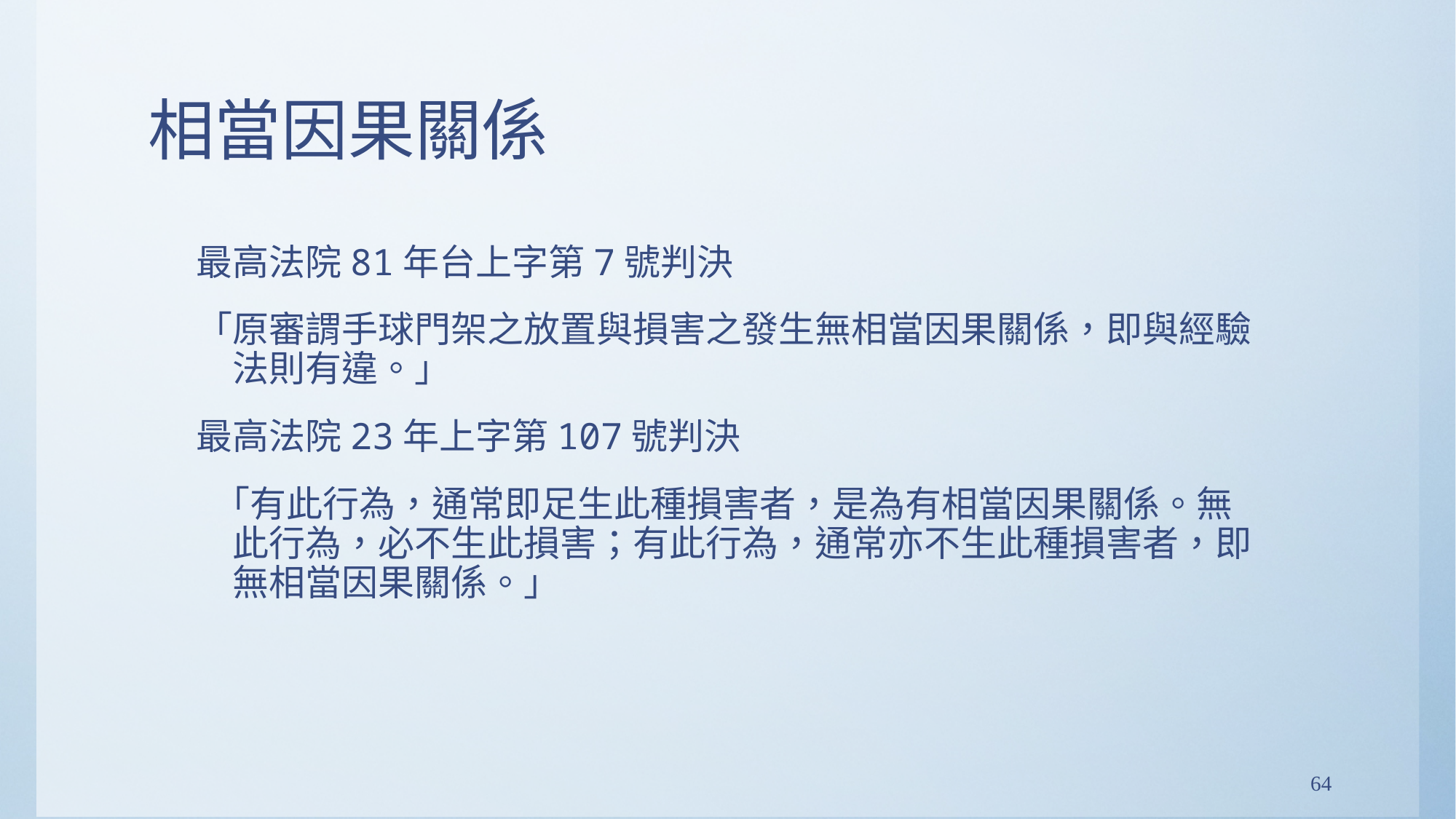

# 相當因果關係
最高法院81年台上字第7號判決
「原審謂手球門架之放置與損害之發生無相當因果關係，即與經驗法則有違。」
最高法院23年上字第107號判決
 「有此行為，通常即足生此種損害者，是為有相當因果關係。無此行為，必不生此損害；有此行為，通常亦不生此種損害者，即無相當因果關係。」

64